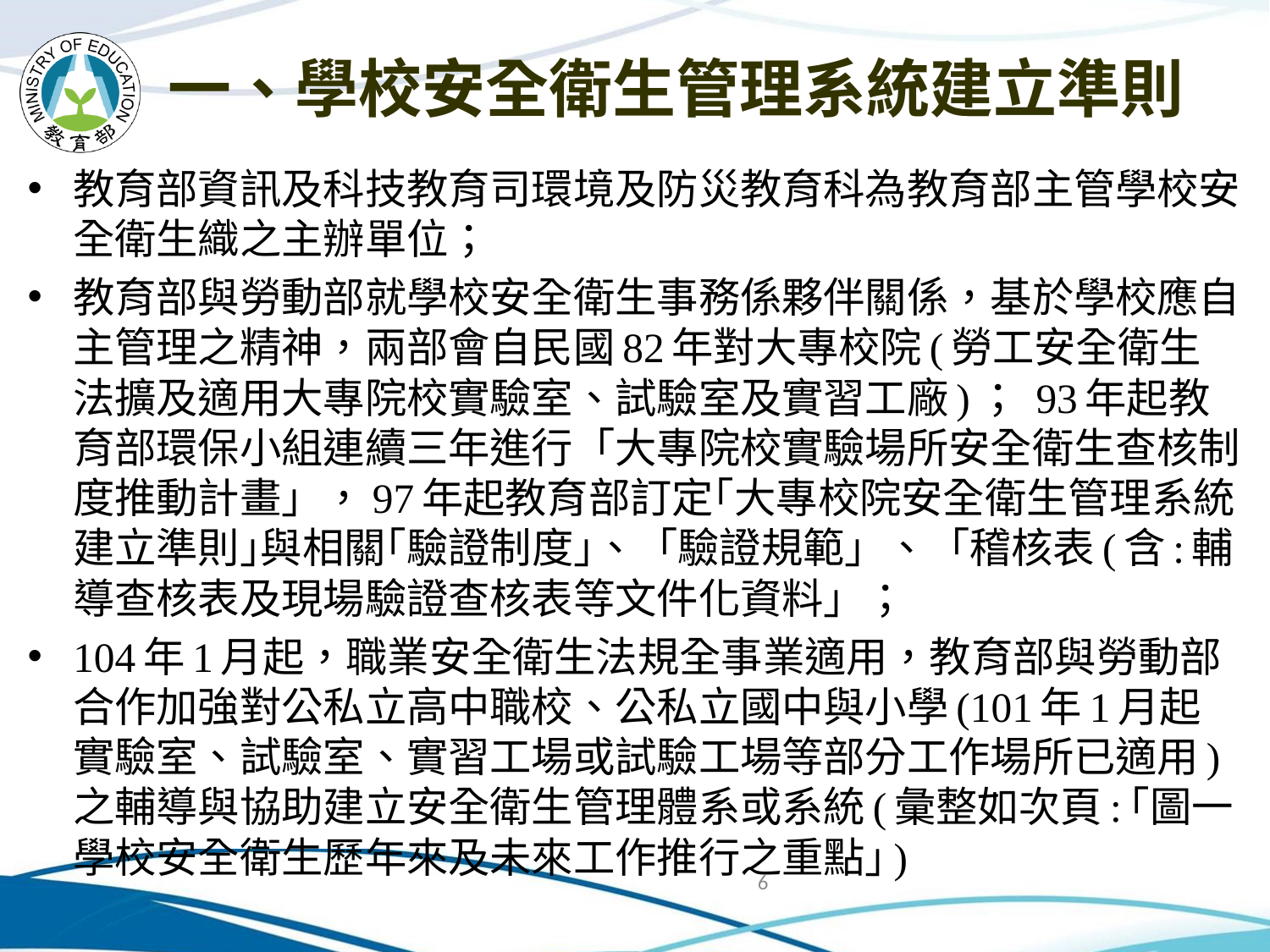

# 一、學校安全衛生管理系統建立準則
教育部資訊及科技教育司環境及防災教育科為教育部主管學校安全衛生織之主辦單位；
教育部與勞動部就學校安全衛生事務係夥伴關係，基於學校應自主管理之精神，兩部會自民國82年對大專校院(勞工安全衛生法擴及適用大專院校實驗室、試驗室及實習工廠)； 93年起教育部環保小組連續三年進行「大專院校實驗場所安全衛生查核制度推動計畫」，97年起教育部訂定｢大專校院安全衛生管理系統建立準則｣與相關｢驗證制度｣、「驗證規範」、「稽核表(含:輔導查核表及現場驗證查核表等文件化資料」；
104年1月起，職業安全衛生法規全事業適用，教育部與勞動部合作加強對公私立高中職校、公私立國中與小學(101年1月起實驗室、試驗室、實習工場或試驗工場等部分工作場所已適用)之輔導與協助建立安全衛生管理體系或系統(彙整如次頁:｢圖一 學校安全衛生歷年來及未來工作推行之重點｣)
6